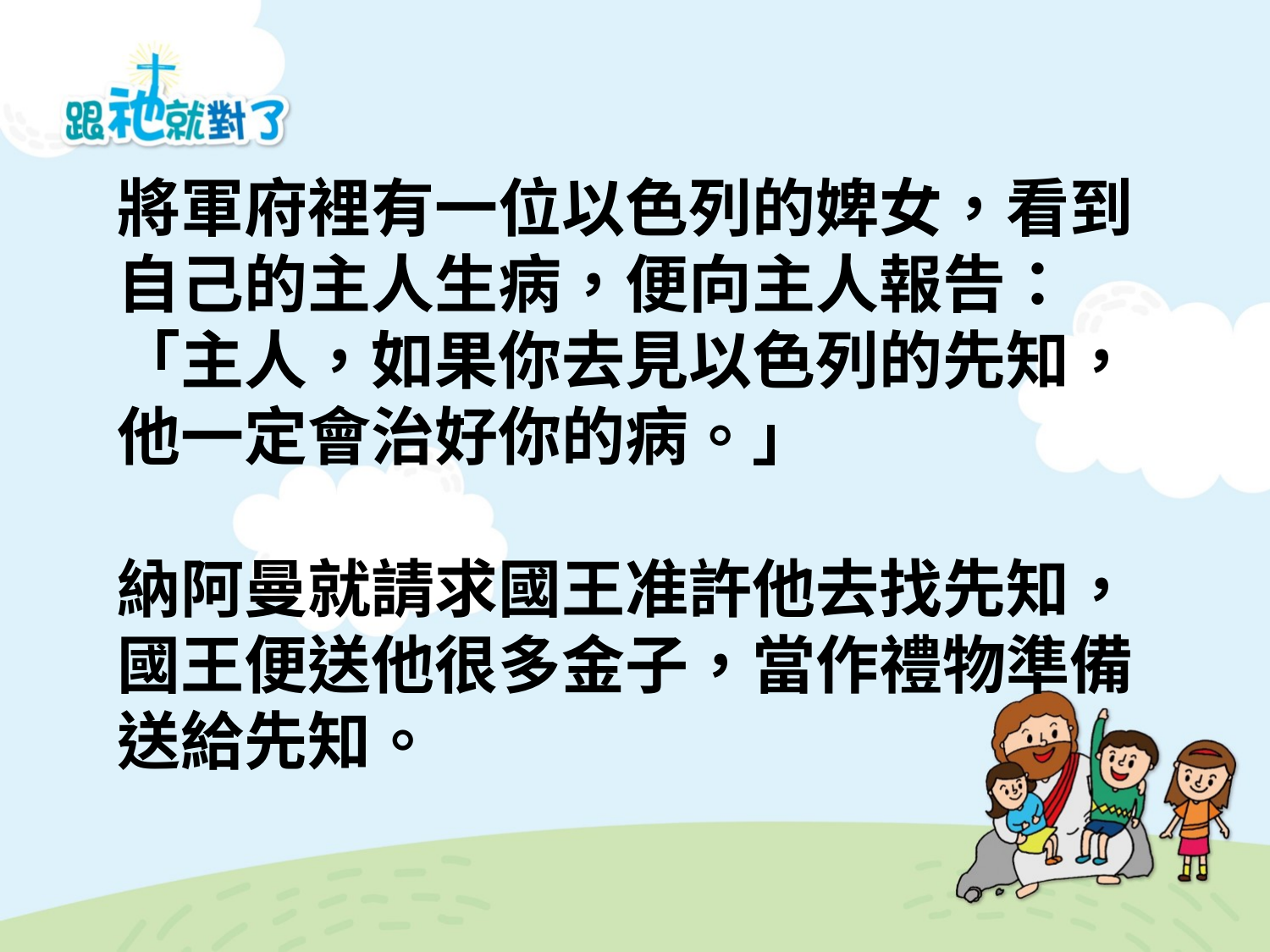

將軍府裡有一位以色列的婢女，看到自己的主人生病，便向主人報告：「主人，如果你去見以色列的先知，他一定會治好你的病。」

納阿曼就請求國王准許他去找先知，國王便送他很多金子，當作禮物準備送給先知。